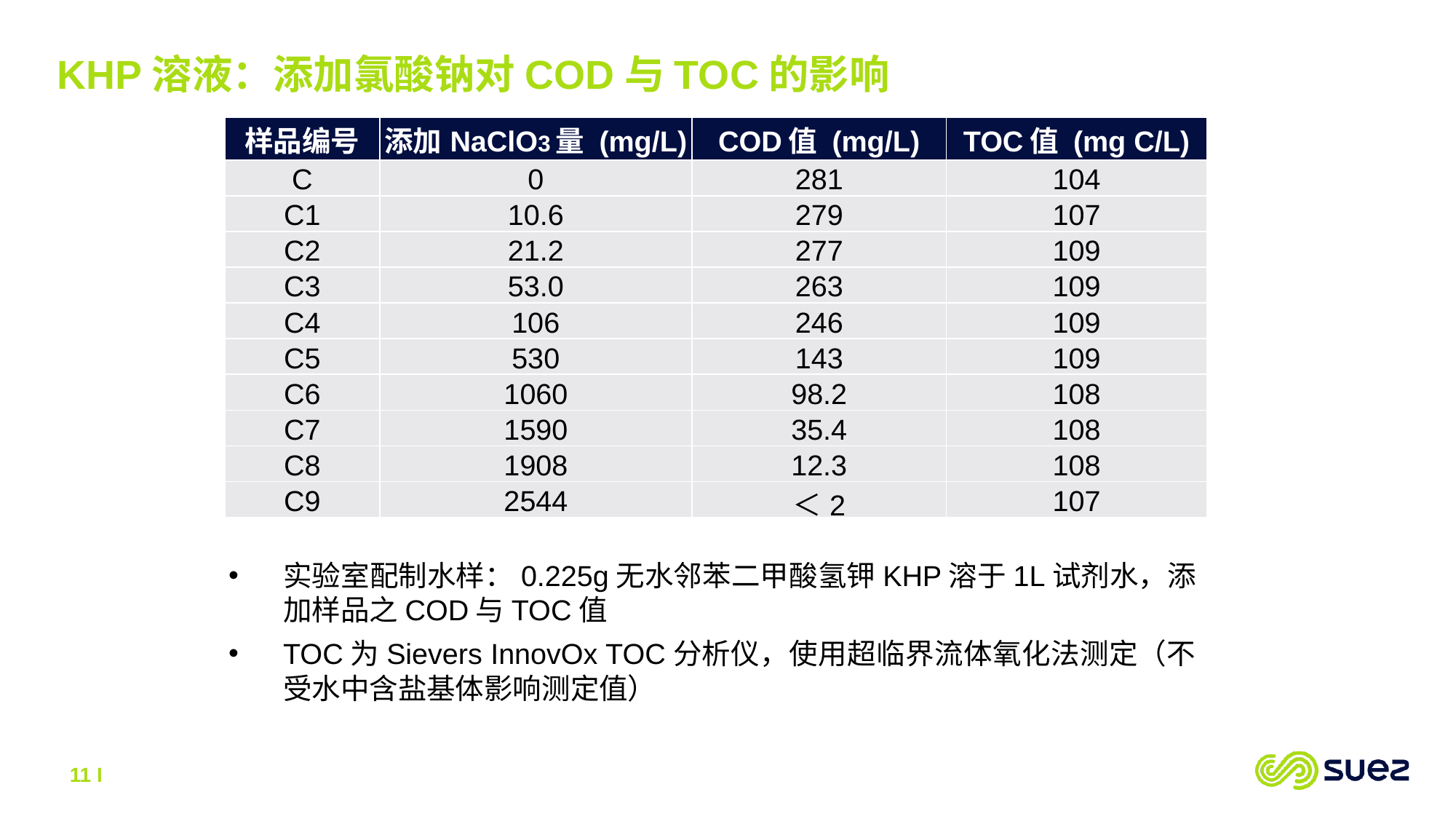

KHP溶液：添加氯酸钠对COD与TOC的影响

| 样品编号 | 添加NaClO3量 (mg/L) | COD值 (mg/L) | TOC值 (mg C/L) |
| --- | --- | --- | --- |
| C | 0 | 281 | 104 |
| C1 | 10.6 | 279 | 107 |
| C2 | 21.2 | 277 | 109 |
| C3 | 53.0 | 263 | 109 |
| C4 | 106 | 246 | 109 |
| C5 | 530 | 143 | 109 |
| C6 | 1060 | 98.2 | 108 |
| C7 | 1590 | 35.4 | 108 |
| C8 | 1908 | 12.3 | 108 |
| C9 | 2544 | ＜2 | 107 |
实验室配制水样：0.225g无水邻苯二甲酸氢钾KHP溶于1L试剂水，添加样品之COD与TOC值
TOC为Sievers InnovOx TOC分析仪，使用超临界流体氧化法测定（不受水中含盐基体影响测定值）
11 I